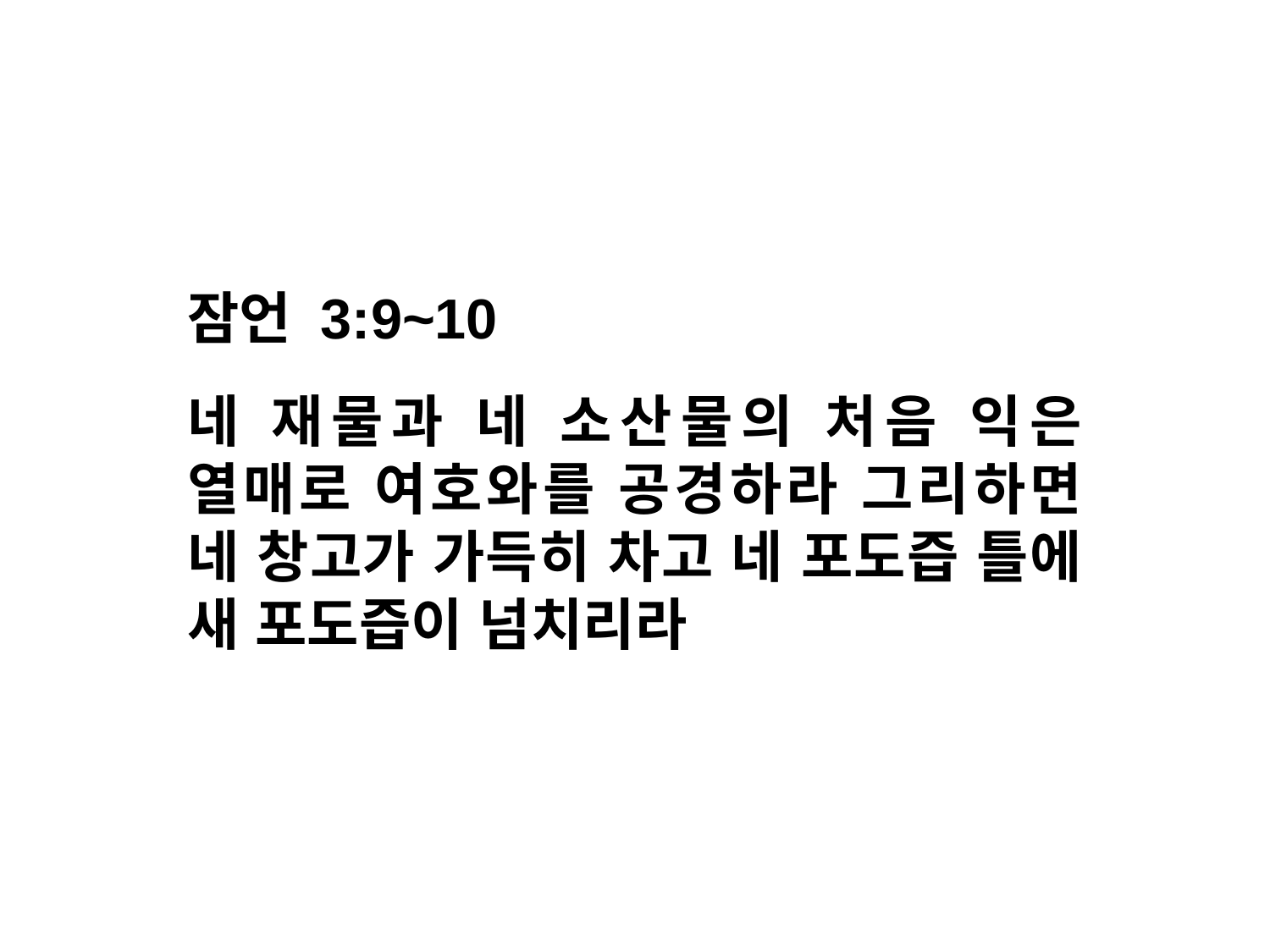

잠언 3:9~10
네 재물과 네 소산물의 처음 익은 열매로 여호와를 공경하라 그리하면 네 창고가 가득히 차고 네 포도즙 틀에 새 포도즙이 넘치리라